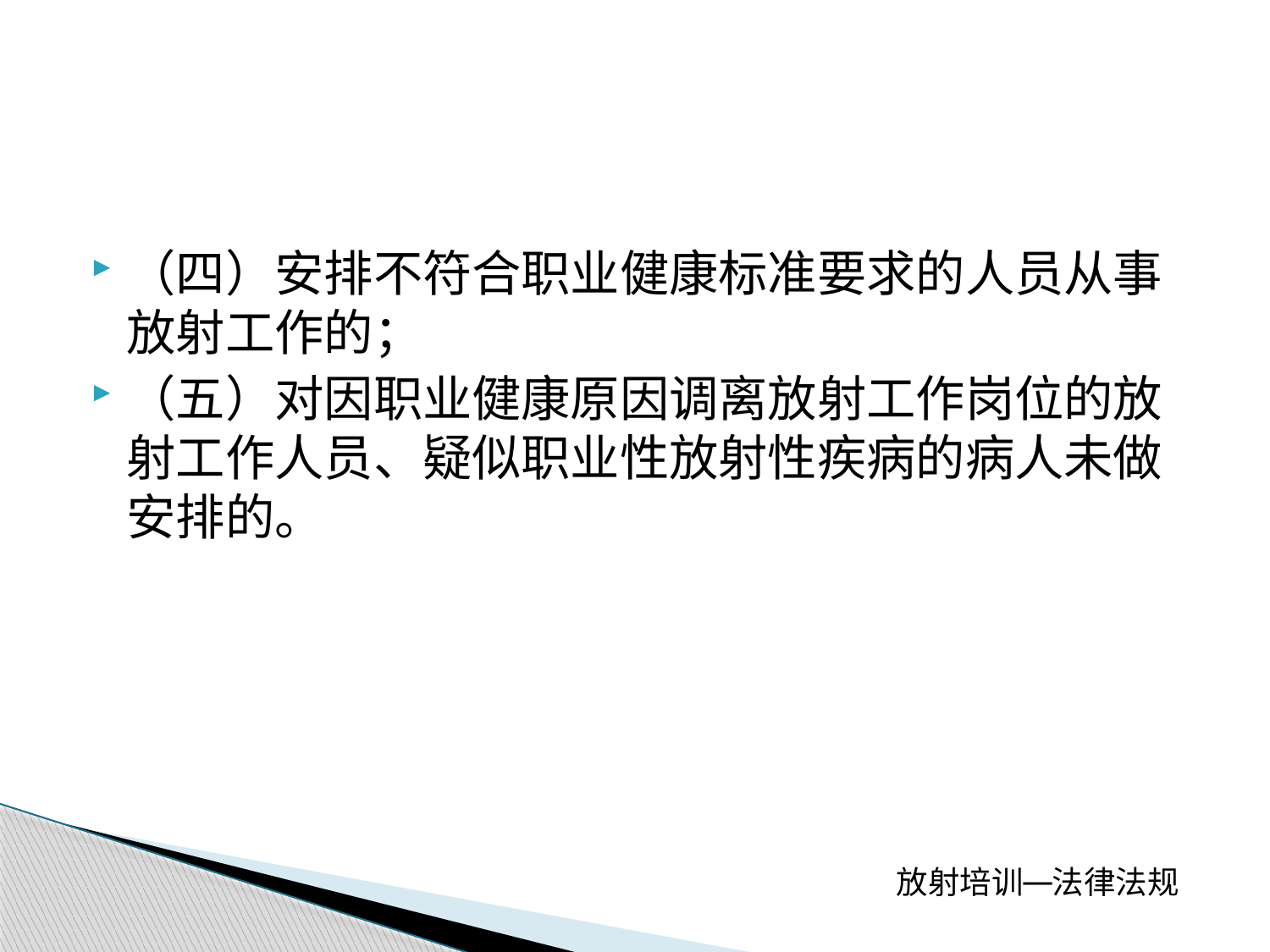

#
（四）安排不符合职业健康标准要求的人员从事放射工作的；
（五）对因职业健康原因调离放射工作岗位的放射工作人员、疑似职业性放射性疾病的病人未做安排的。

放射培训—法律法规